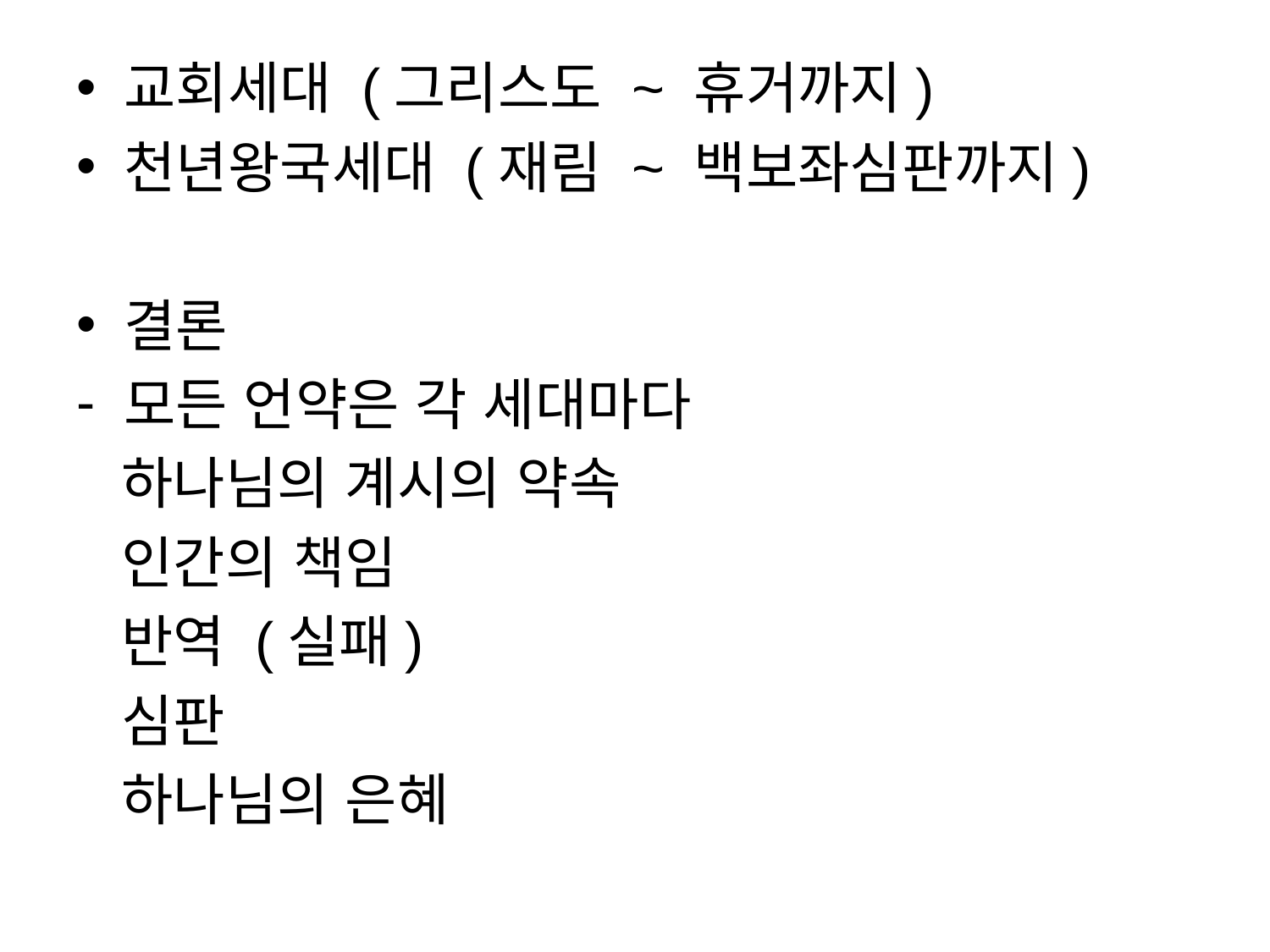

교회세대 (그리스도 ~ 휴거까지)
천년왕국세대 (재림 ~ 백보좌심판까지)

결론
모든 언약은 각 세대마다
  하나님의 계시의 약속
  인간의 책임
  반역 (실패)
  심판
  하나님의 은혜